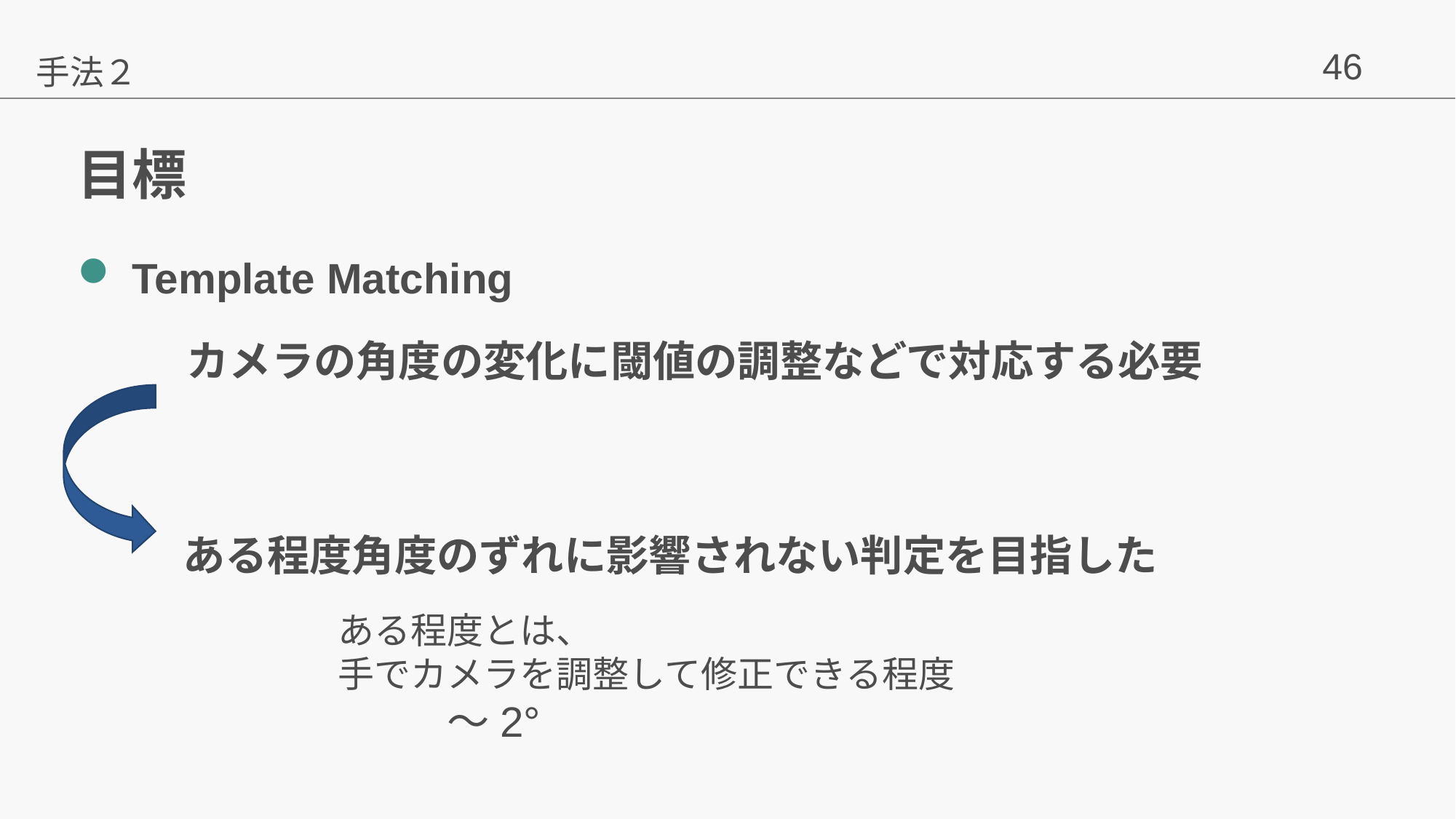

手法２
# 目標
Template Matching
	カメラの角度の変化に閾値の調整などで対応する必要

ある程度角度のずれに影響されない判定を目指した
ある程度とは、
手でカメラを調整して修正できる程度
	〜2°